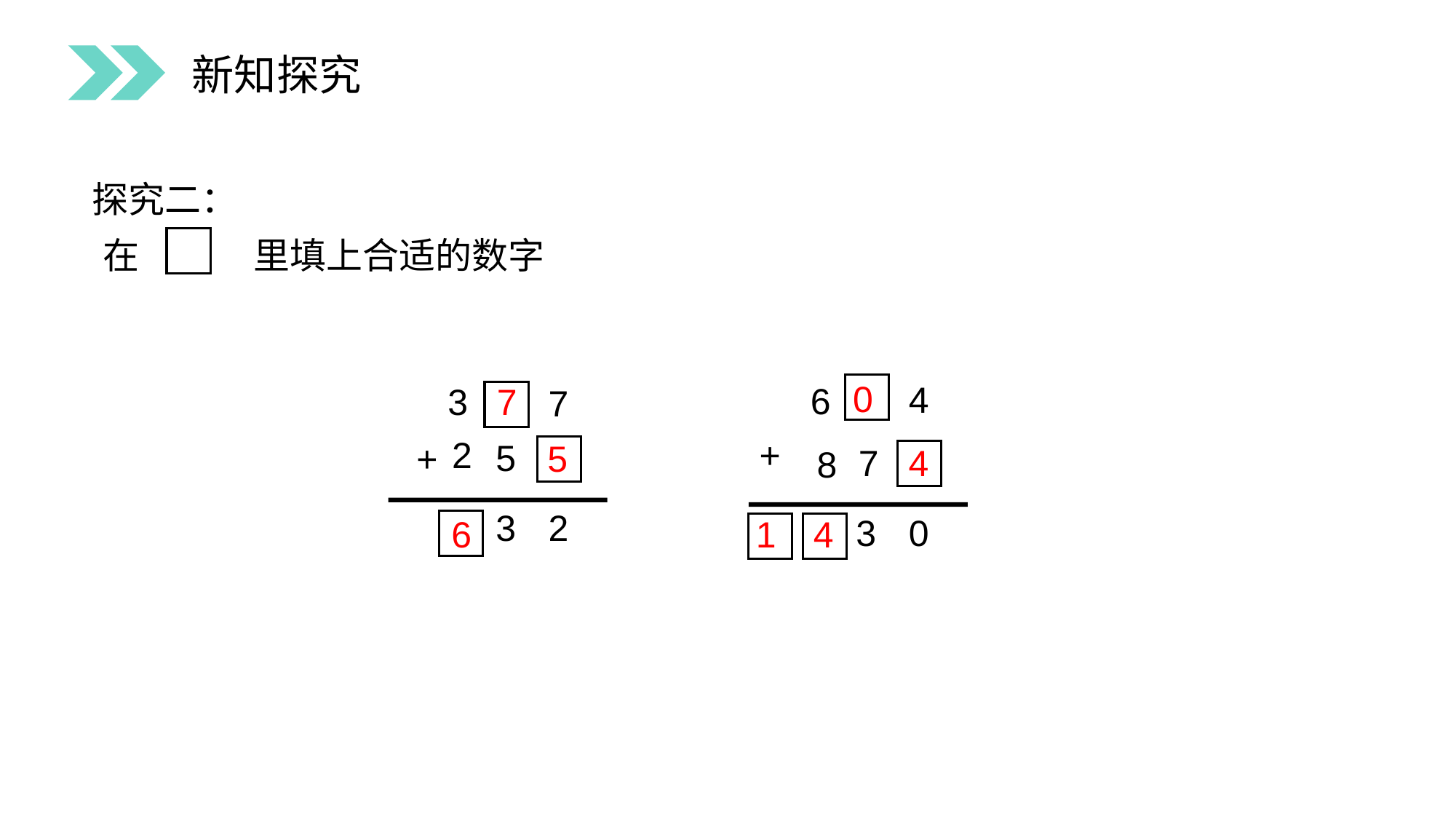

新知探究
探究二：
在              里填上合适的数字

0
4
6

+
7
8

3
0

3
7

2
5
+

3
2

7
5
4
6
4
1